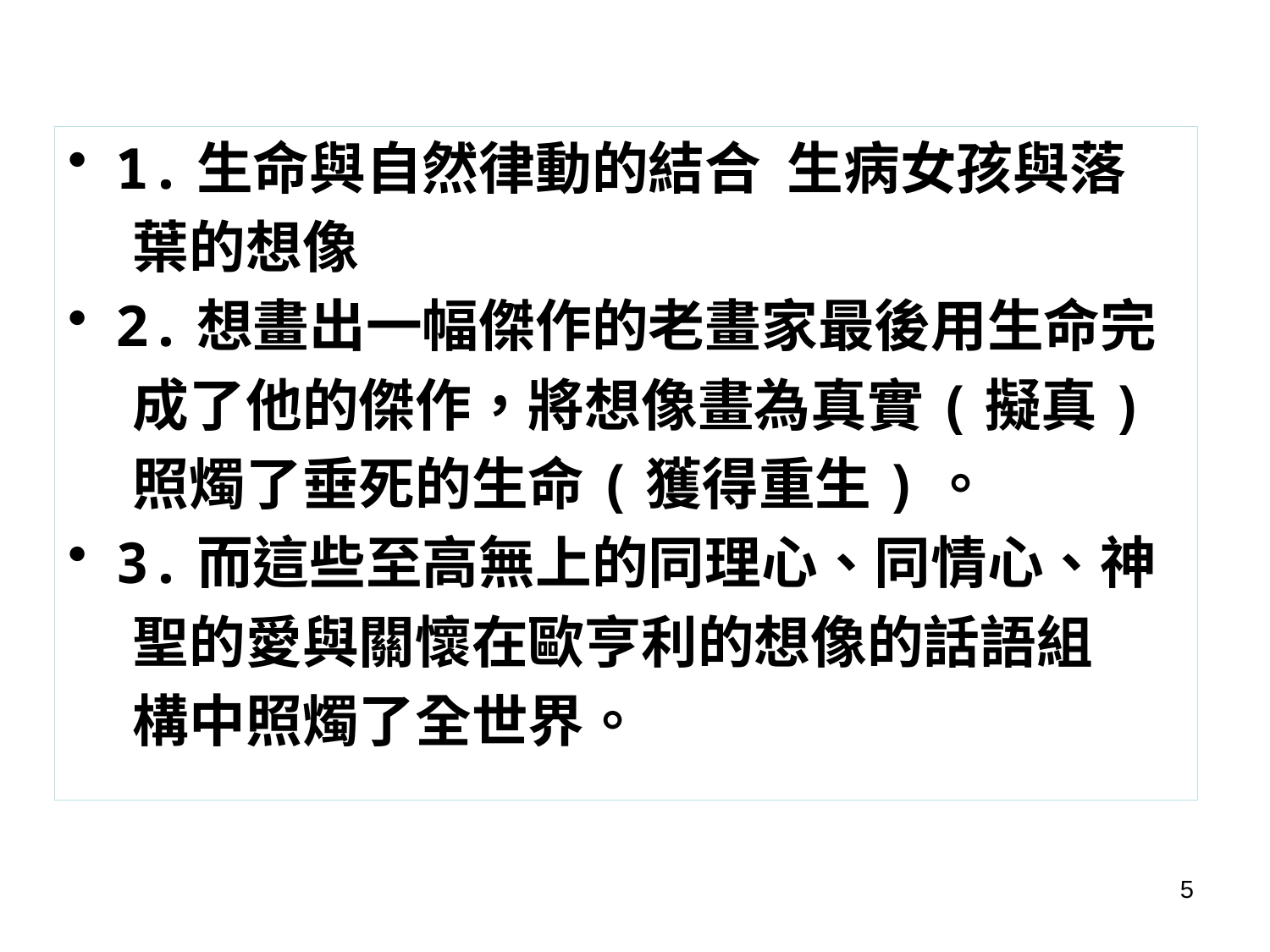

1.生命與自然律動的結合  生病女孩與落
    葉的想像
2.想畫出一幅傑作的老畫家最後用生命完
    成了他的傑作，將想像畫為真實(擬真)
    照燭了垂死的生命(獲得重生)。
3.而這些至高無上的同理心、同情心、神
    聖的愛與關懷在歐亨利的想像的話語組
    構中照燭了全世界。
5